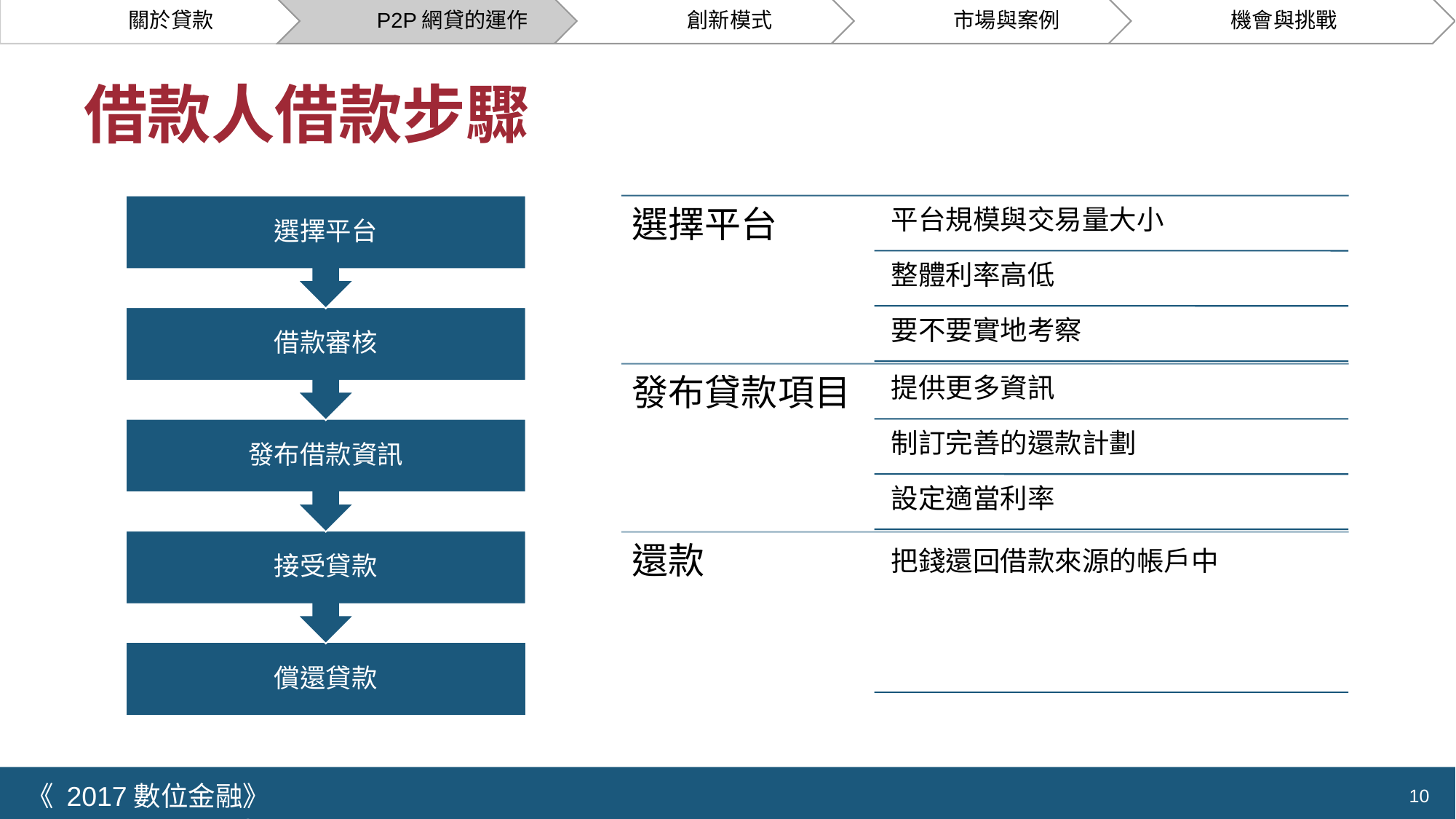

關於貸款
P2P網貸的運作
創新模式
市場與案例
機會與挑戰
# 借款人借款步驟
償還貸款
接受貸款
發布借款資訊
借款審核
選擇平台
選擇平台
平台規模與交易量大小
整體利率高低
要不要實地考察
發布貸款項目
提供更多資訊
制訂完善的還款計劃
設定適當利率
還款
把錢還回借款來源的帳戶中
《 2017數位金融》                                                                                                                                             	NCTU.IIM.IEBI Lab
10